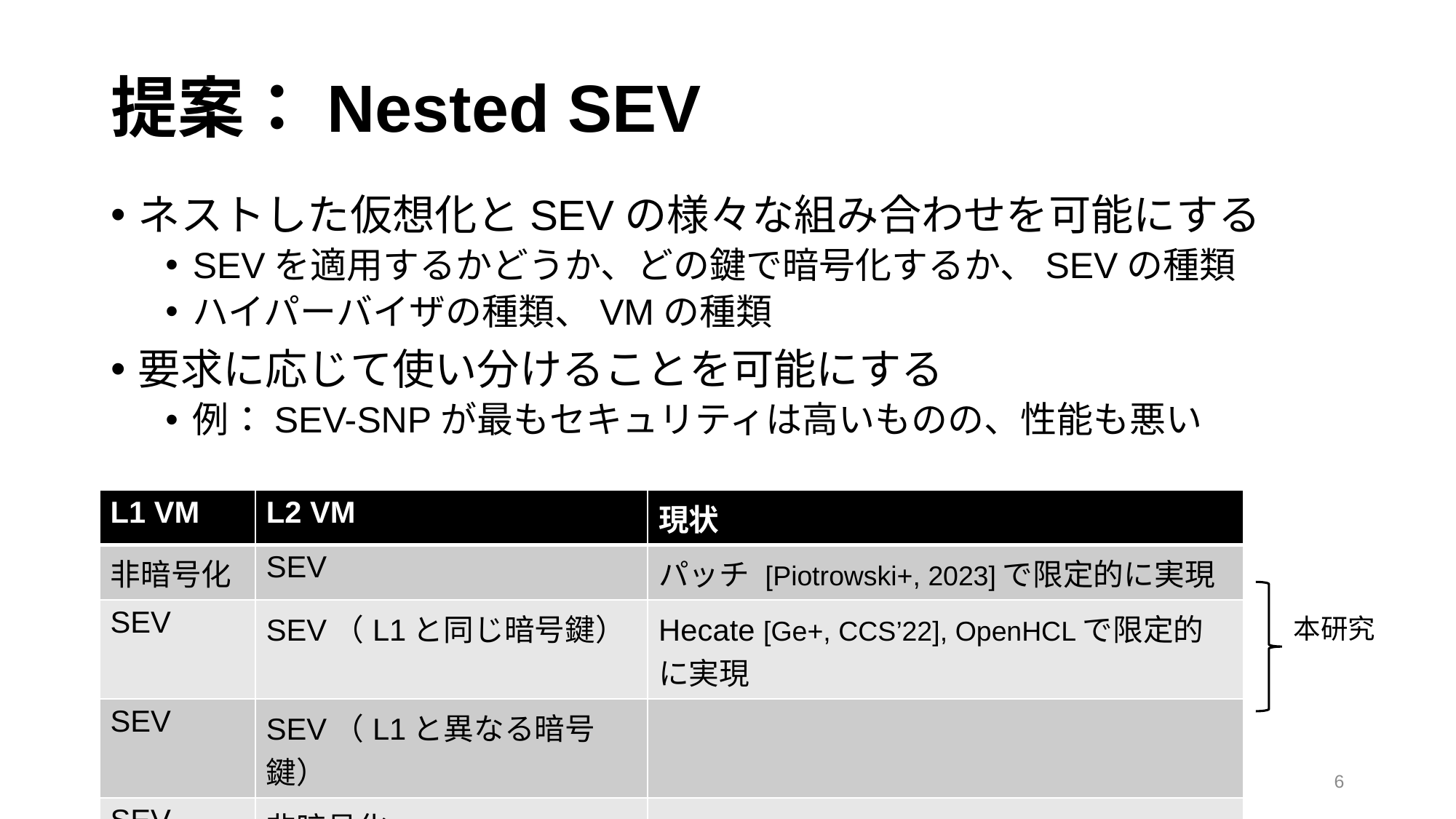

# 提案：Nested SEV
ネストした仮想化とSEVの様々な組み合わせを可能にする
SEVを適用するかどうか、どの鍵で暗号化するか、SEVの種類
ハイパーバイザの種類、VMの種類
要求に応じて使い分けることを可能にする
例：SEV-SNPが最もセキュリティは高いものの、性能も悪い
| L1 VM | L2 VM | 現状 |
| --- | --- | --- |
| 非暗号化 | SEV | パッチ [Piotrowski+, 2023]で限定的に実現 |
| SEV | SEV（L1と同じ暗号鍵） | Hecate [Ge+, CCS’22], OpenHCLで限定的に実現 |
| SEV | SEV（L1と異なる暗号鍵） |  |
| SEV | 非暗号化 |  |

本研究
6